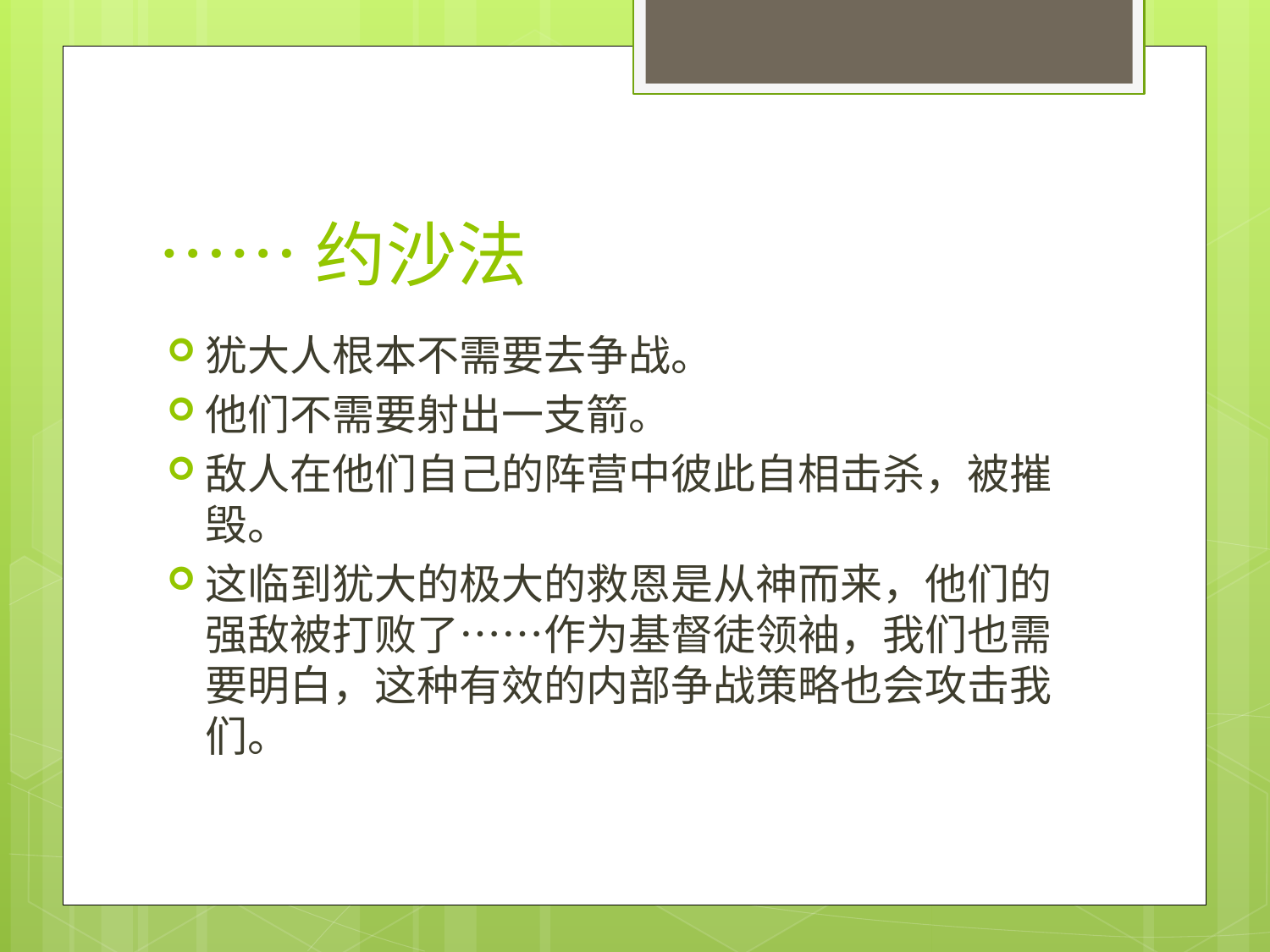

# ……约沙法
犹大人根本不需要去争战。
他们不需要射出一支箭。
敌人在他们自己的阵营中彼此自相击杀，被摧毁。
这临到犹大的极大的救恩是从神而来，他们的强敌被打败了……作为基督徒领袖，我们也需要明白，这种有效的内部争战策略也会攻击我们。